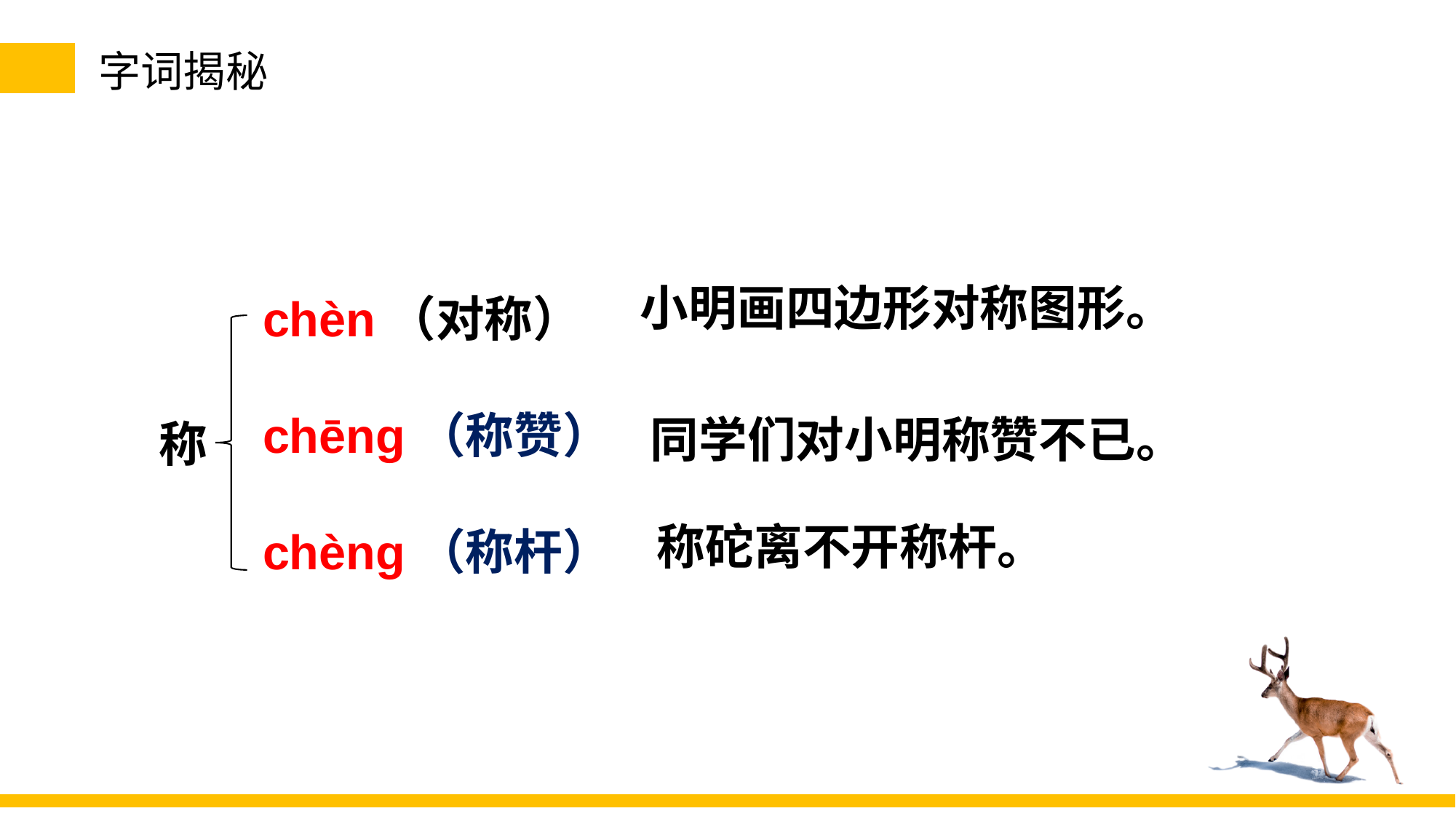

字词揭秘
小明画四边形对称图形。
chèn（对称）

chēng（称赞）

chèng（称杆）

同学们对小明称赞不已。
称
称砣离不开称杆。